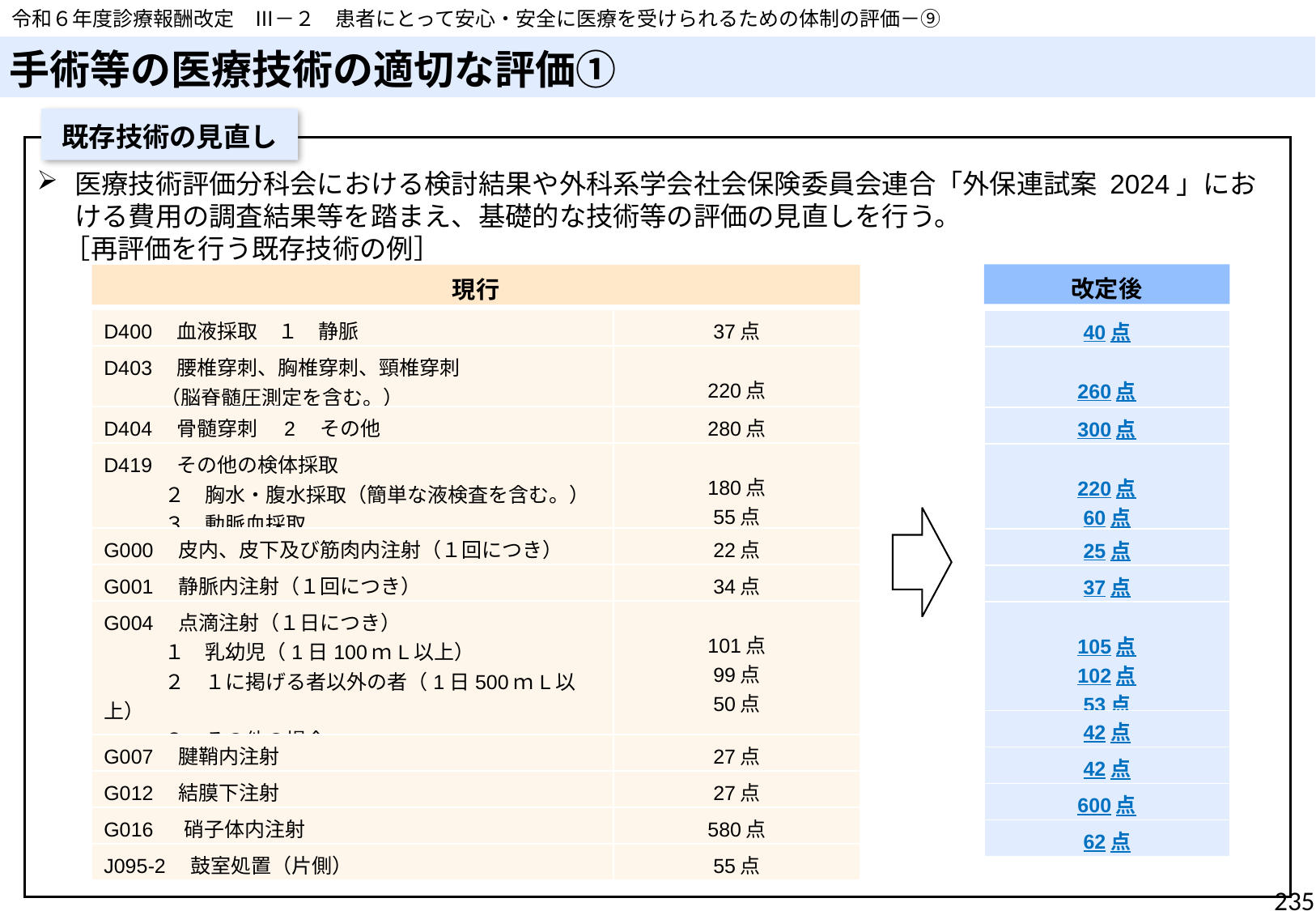

令和６年度診療報酬改定　Ⅲ－２　患者にとって安心・安全に医療を受けられるための体制の評価－⑨
# 手術等の医療技術の適切な評価①
既存技術の見直し

医療技術評価分科会における検討結果や外科系学会社会保険委員会連合「外保連試案 2024」における費用の調査結果等を踏まえ、基礎的な技術等の評価の見直しを行う。
　［再評価を行う既存技術の例］

改定後
現行
| D400　血液採取　１　静脈 | 37点 |
| --- | --- |
| D403　腰椎穿刺、胸椎穿刺、頸椎穿刺 　（脳脊髄圧測定を含む。） | 220点 |
| D404　骨髄穿刺　2　その他 | 280点 |
| D419　その他の検体採取　 　　　２　胸水・腹水採取（簡単な液検査を含む。） 　　　３　動脈血採取 | 180点 55点 |
| G000　皮内、皮下及び筋肉内注射（１回につき） | 22点 |
| G001　静脈内注射（１回につき） | 34点 |
| G004　点滴注射（１日につき） 　　　１　乳幼児（1日100ｍL以上） 　　　２　１に掲げる者以外の者（1日500ｍL以上） 　　　３　その他の場合 | 101点 99点 50点 |
| G007　腱鞘内注射 | 27点 |
| G012　結膜下注射 | 27点 |
| G016 　硝子体内注射 | 580点 |
| J095-2　鼓室処置（片側） | 55点 |
| 40点 |
| --- |
| 260点 |
| 300点 |
| 220点 60点 |
| 25点 |
| 37点 |
| 105点 102点 53点 |
| 42点 |
| 42点 |
| 600点 |
| 62点 |

235